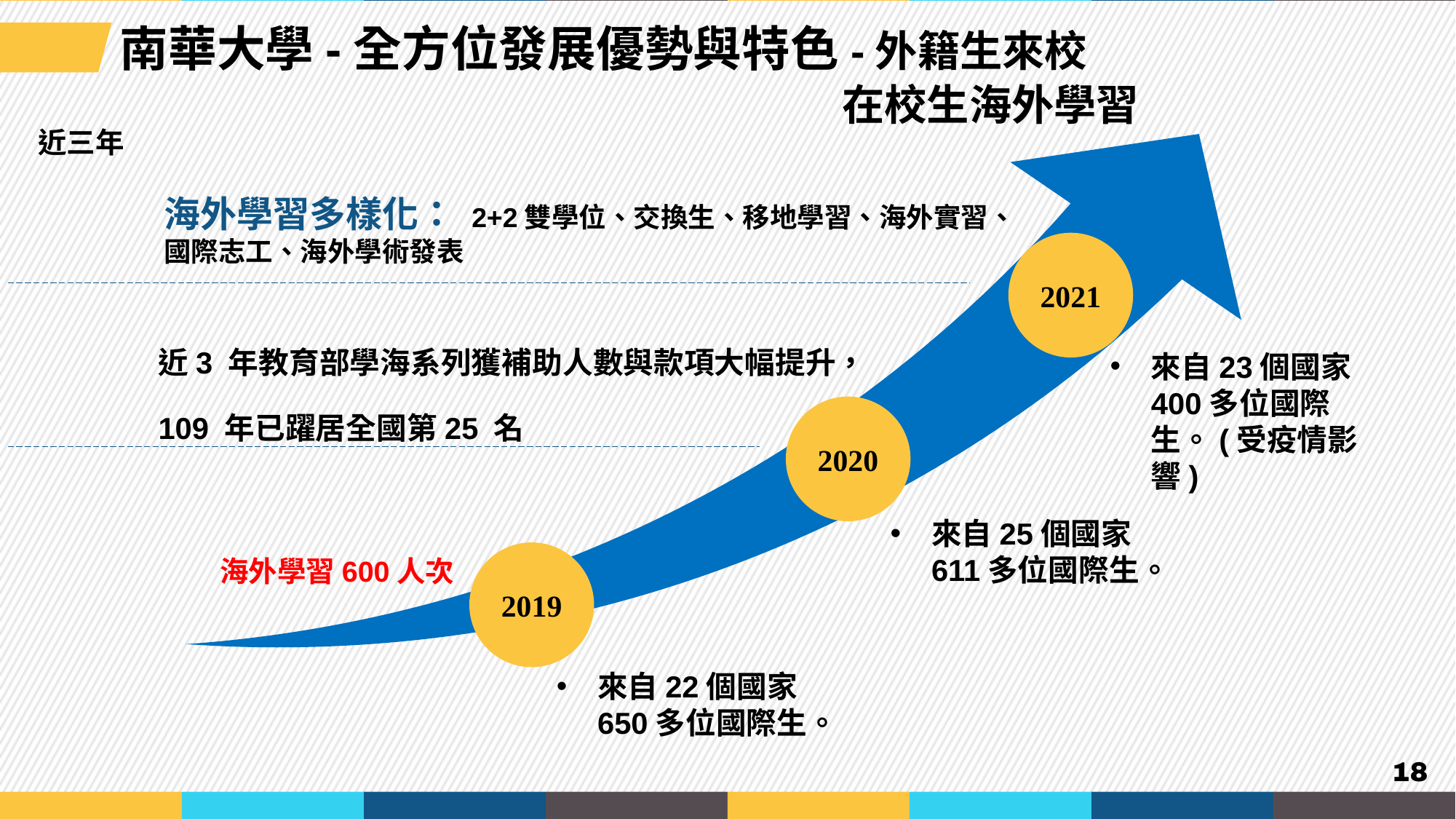

南華大學-全方位發展優勢與特色-外籍生來校

在校生海外學習
近三年

海外學習多樣化： 2+2雙學位、交換生、移地學習、海外實習、國際志工、海外學術發表
2021
3
來自23個國家400多位國際生。(受疫情影響)
近3 年教育部學海系列獲補助人數與款項大幅提升，
109 年已躍居全國第25 名
2020
2
來自25個國家611多位國際生。
2019
海外學習600人次
來自22個國家650多位國際生。